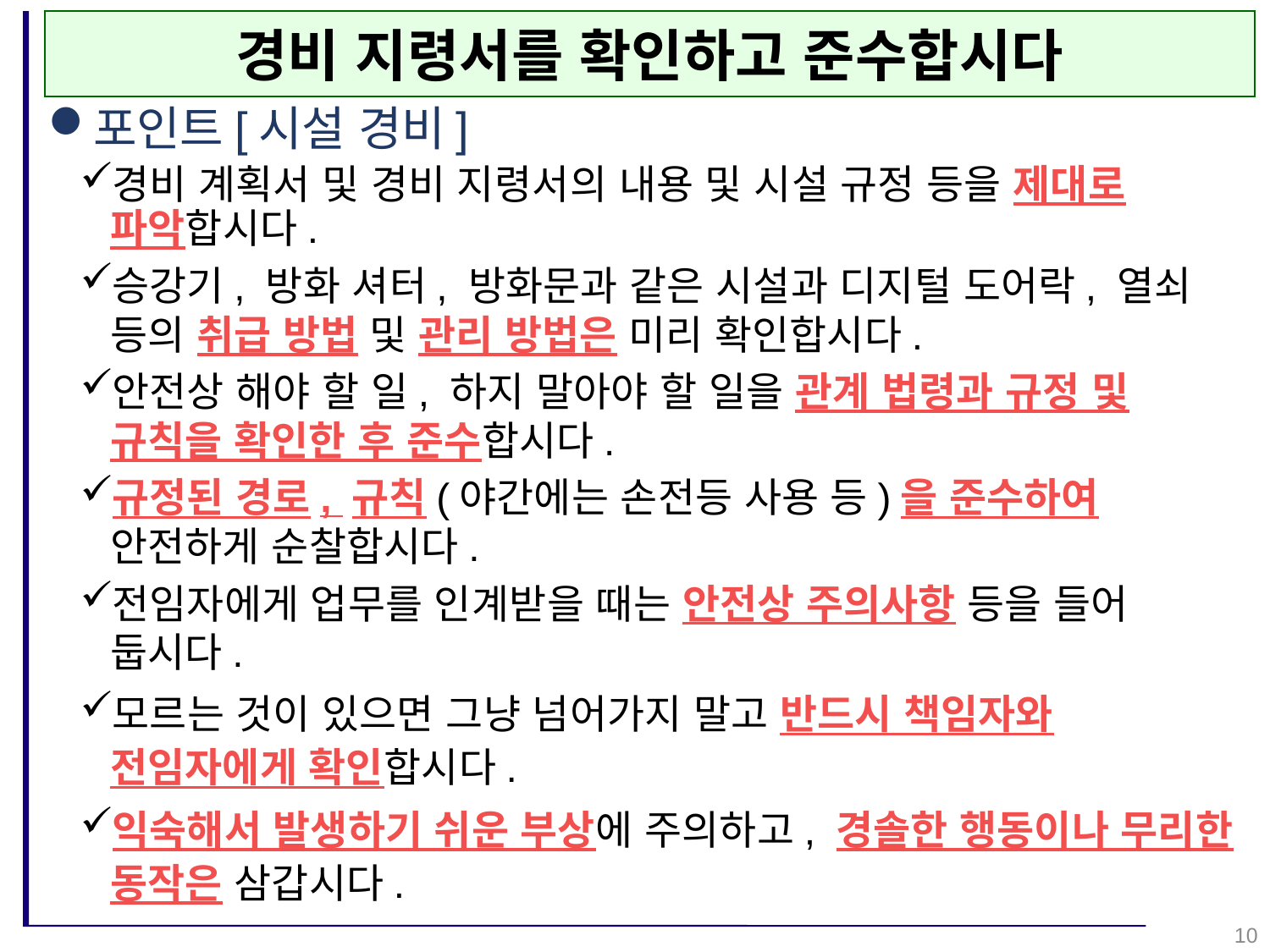

경비 지령서를 확인하고 준수합시다
포인트[시설 경비]
경비 계획서 및 경비 지령서의 내용 및 시설 규정 등을 제대로 파악합시다.
승강기, 방화 셔터, 방화문과 같은 시설과 디지털 도어락, 열쇠 등의 취급 방법 및 관리 방법은 미리 확인합시다.
안전상 해야 할 일, 하지 말아야 할 일을 관계 법령과 규정 및 규칙을 확인한 후 준수합시다.
규정된 경로, 규칙(야간에는 손전등 사용 등)을 준수하여 안전하게 순찰합시다.
전임자에게 업무를 인계받을 때는 안전상 주의사항 등을 들어 둡시다.
모르는 것이 있으면 그냥 넘어가지 말고 반드시 책임자와 전임자에게 확인합시다.
익숙해서 발생하기 쉬운 부상에 주의하고, 경솔한 행동이나 무리한 동작은 삼갑시다.
10